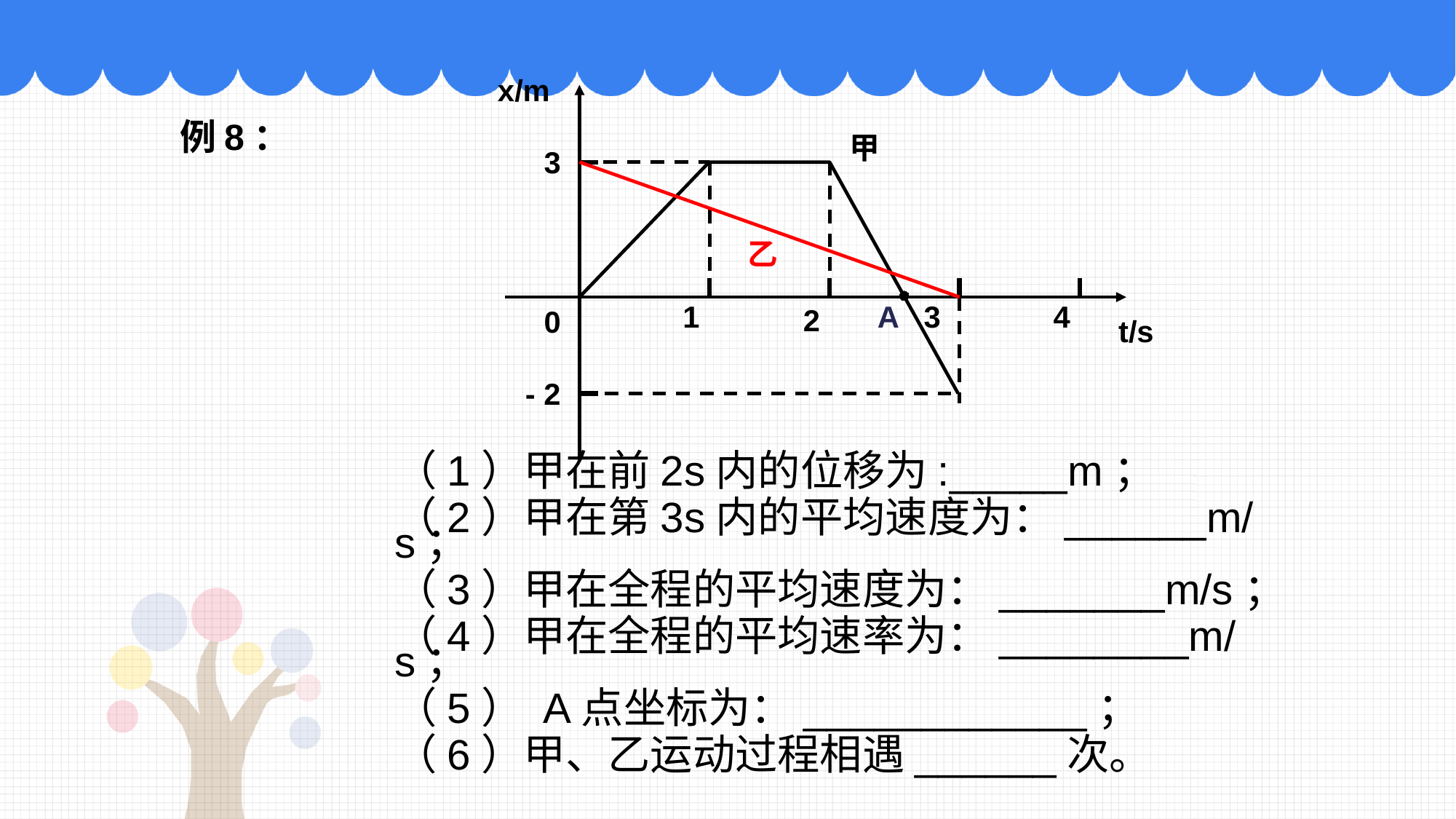

x/m
甲
3

乙

1
A
3
4
2
0
t/s
- 2
例8：
（1）甲在前2s内的位移为:_____m；
（2）甲在第3s内的平均速度为：______m/s；
（3）甲在全程的平均速度为：_______m/s；
（4）甲在全程的平均速率为：________m/s；
（5） A点坐标为：____________；
（6）甲、乙运动过程相遇______次。